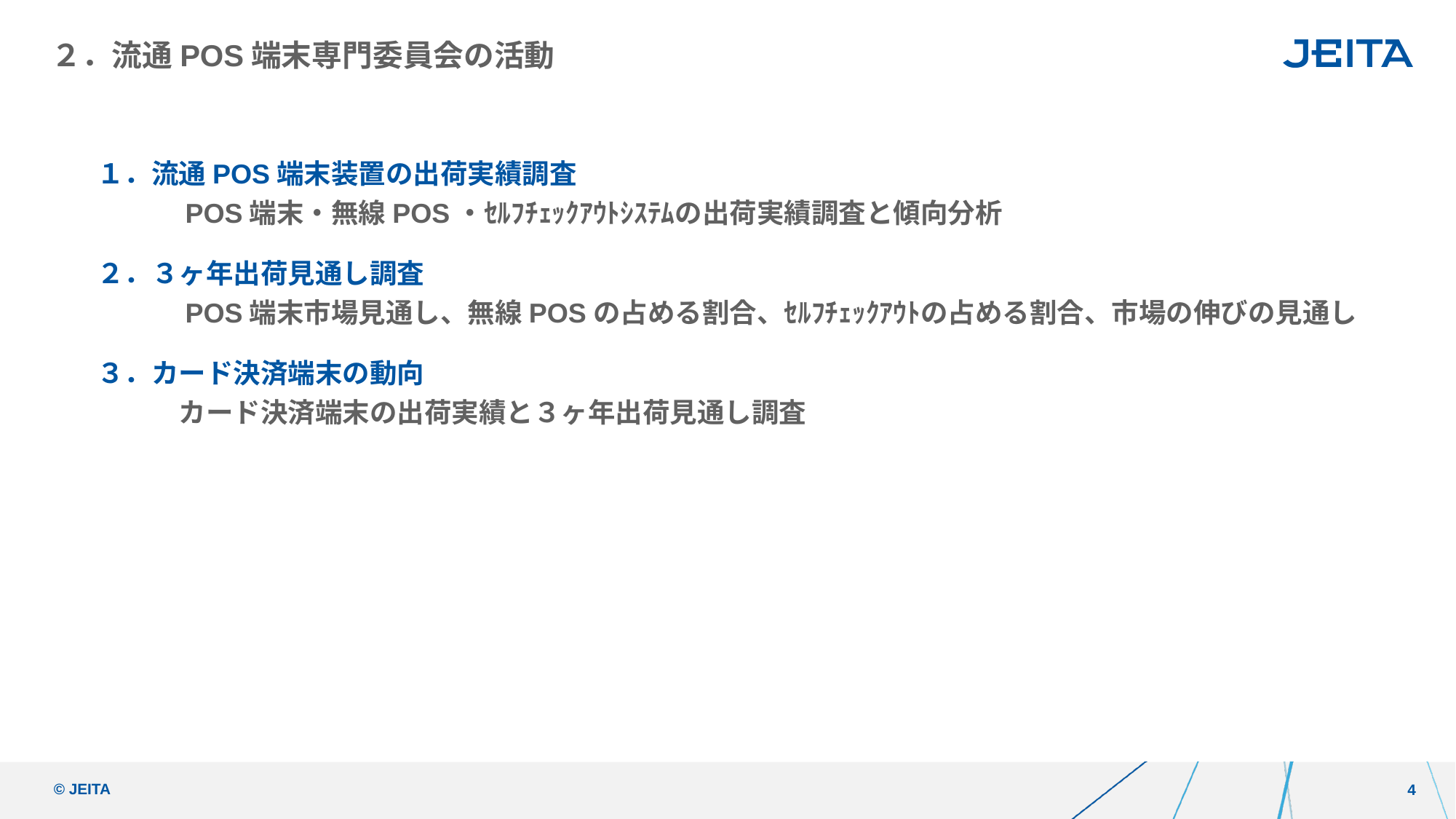

# ２．流通POS端末専門委員会の活動
１．流通POS端末装置の出荷実績調査
　　　POS端末・無線POS・ｾﾙﾌﾁｪｯｸｱｳﾄｼｽﾃﾑの出荷実績調査と傾向分析
２．３ヶ年出荷見通し調査
　　　POS端末市場見通し、無線POSの占める割合、ｾﾙﾌﾁｪｯｸｱｳﾄの占める割合、市場の伸びの見通し
３．カード決済端末の動向
　　　カード決済端末の出荷実績と３ヶ年出荷見通し調査

© JEITA